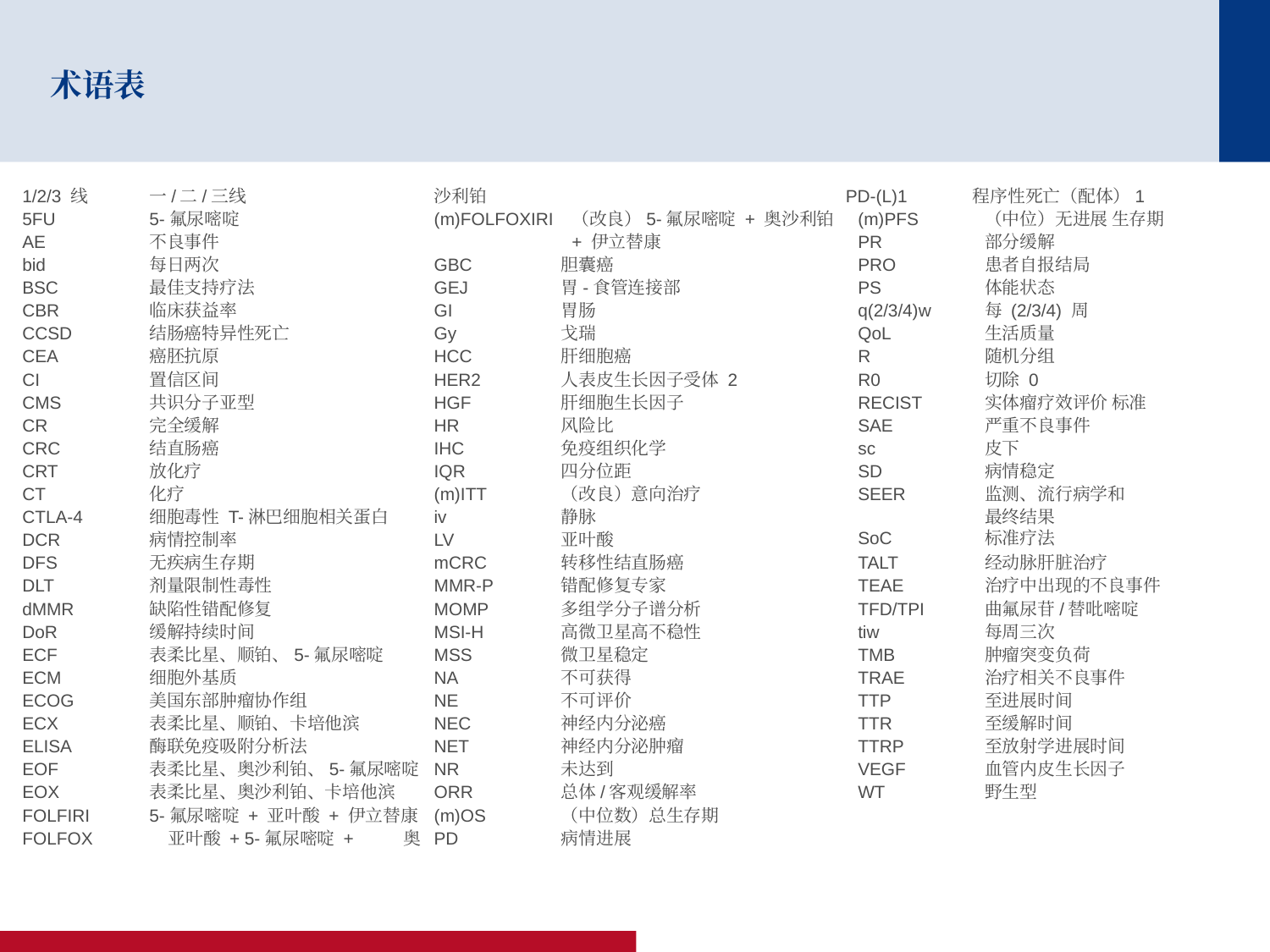

# 术语表
1/2/3 线	一/二/三线
5FU	5-氟尿嘧啶
AE	不良事件
bid	每日两次
BSC	最佳支持疗法
CBR	临床获益率
CCSD	结肠癌特异性死亡
CEA	癌胚抗原
CI	置信区间
CMS	共识分子亚型
CR	完全缓解
CRC	结直肠癌
CRT	放化疗
CT	化疗
CTLA-4	细胞毒性 T-淋巴细胞相关蛋白
DCR	病情控制率
DFS	无疾病生存期
DLT	剂量限制性毒性
dMMR	缺陷性错配修复
DoR	缓解持续时间
ECF	表柔比星、顺铂、5-氟尿嘧啶
ECM	细胞外基质
ECOG	美国东部肿瘤协作组
ECX	表柔比星、顺铂、卡培他滨
ELISA	酶联免疫吸附分析法
EOF	表柔比星、奥沙利铂、5-氟尿嘧啶
EOX	表柔比星、奥沙利铂、卡培他滨
FOLFIRI	5-氟尿嘧啶 + 亚叶酸 + 伊立替康
FOLFOX	   亚叶酸 + 5-氟尿嘧啶 + 	奥沙利铂
(m)FOLFOXIRI	（改良）5-氟尿嘧啶 + 奥沙利铂 + 伊立替康
GBC	胆囊癌
GEJ	胃-食管连接部
GI	胃肠
Gy	戈瑞
HCC	肝细胞癌
HER2	人表皮生长因子受体 2
HGF	肝细胞生长因子
HR	风险比
IHC	免疫组织化学
IQR	四分位距
(m)ITT	（改良）意向治疗
iv	静脉
LV	亚叶酸
mCRC	转移性结直肠癌
MMR-P	错配修复专家
MOMP	多组学分子谱分析
MSI-H	高微卫星高不稳性
MSS	微卫星稳定
NA	不可获得
NE	不可评价
NEC	神经内分泌癌
NET	神经内分泌肿瘤
NR	未达到
ORR	总体/客观缓解率
(m)OS	（中位数）总生存期
PD	病情进展
PD-(L)1	程序性死亡（配体）1
(m)PFS	（中位）无进展	生存期
PR	部分缓解
PRO	患者自报结局
PS	体能状态
q(2/3/4)w	每 (2/3/4) 周
QoL	生活质量
R	随机分组
R0	切除 0
RECIST	实体瘤疗效评价	标准
SAE	严重不良事件
sc	皮下
SD	病情稳定
SEER	监测、流行病学和
	最终结果
SoC	标准疗法
TALT	经动脉肝脏治疗
TEAE	治疗中出现的不良事件
TFD/TPI	曲氟尿苷/替吡嘧啶
tiw	每周三次
TMB	肿瘤突变负荷
TRAE	治疗相关不良事件
TTP	至进展时间
TTR	至缓解时间
TTRP	至放射学进展时间
VEGF	血管内皮生长因子
WT	野生型